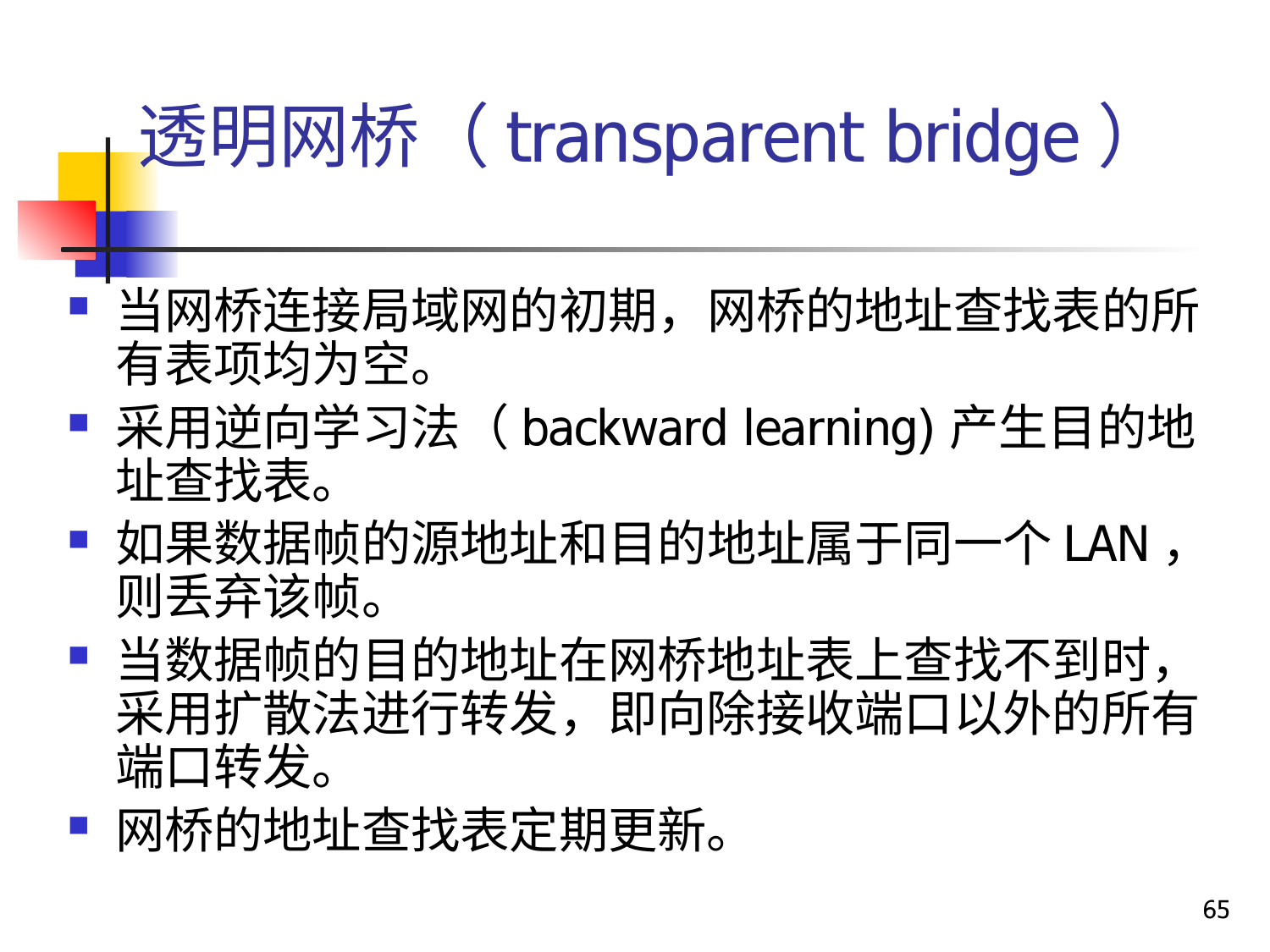

# 透明网桥（transparent bridge）
当网桥连接局域网的初期，网桥的地址查找表的所有表项均为空。
采用逆向学习法（backward learning)产生目的地址查找表。
如果数据帧的源地址和目的地址属于同一个LAN，则丢弃该帧。
当数据帧的目的地址在网桥地址表上查找不到时，采用扩散法进行转发，即向除接收端口以外的所有端口转发。
网桥的地址查找表定期更新。

65